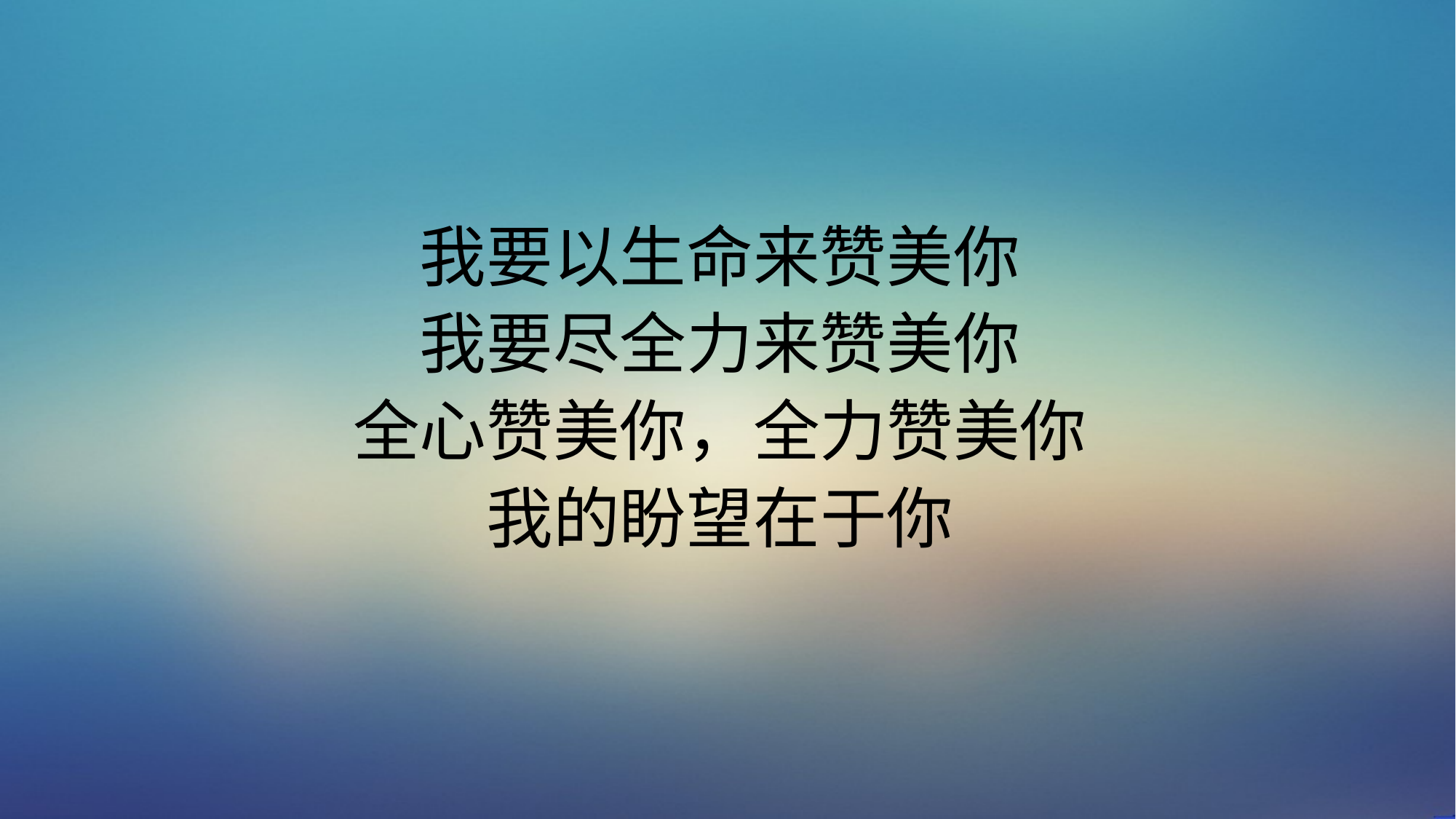

#
我要以生命来赞美你
我要尽全力来赞美你
全心赞美你，全力赞美你
我的盼望在于你